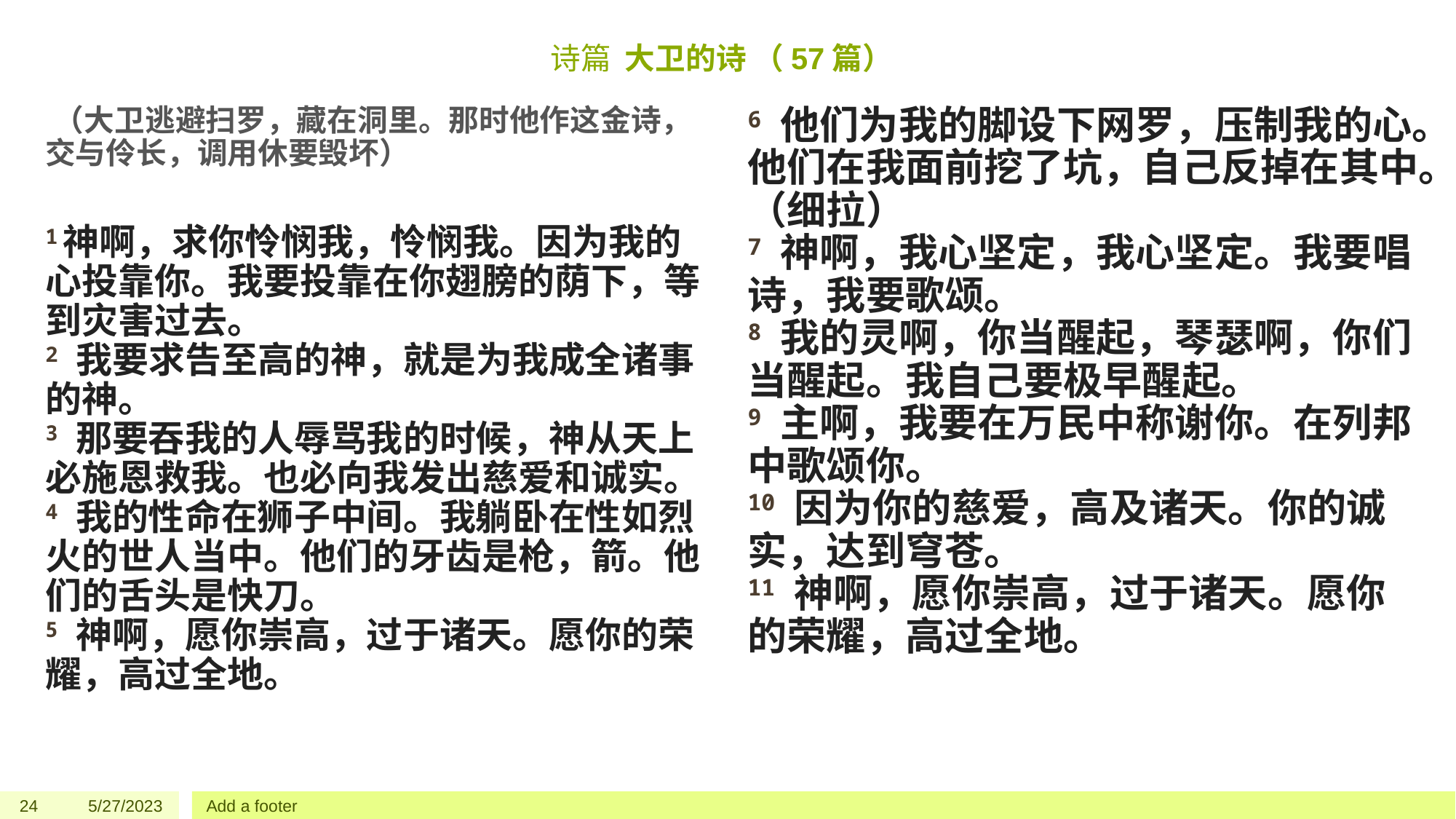

# 诗篇  大卫的诗 （57篇）
 （大卫逃避扫罗，藏在洞里。那时他作这金诗，交与伶长，调用休要毁坏）

1神啊，求你怜悯我，怜悯我。因为我的心投靠你。我要投靠在你翅膀的荫下，等到灾害过去。
2 我要求告至高的神，就是为我成全诸事的神。
3 那要吞我的人辱骂我的时候，神从天上必施恩救我。也必向我发出慈爱和诚实。
4 我的性命在狮子中间。我躺卧在性如烈火的世人当中。他们的牙齿是枪，箭。他们的舌头是快刀。
5 神啊，愿你崇高，过于诸天。愿你的荣耀，高过全地。
6 他们为我的脚设下网罗，压制我的心。他们在我面前挖了坑，自己反掉在其中。（细拉）
7 神啊，我心坚定，我心坚定。我要唱诗，我要歌颂。
8 我的灵啊，你当醒起，琴瑟啊，你们当醒起。我自己要极早醒起。
9 主啊，我要在万民中称谢你。在列邦中歌颂你。
10 因为你的慈爱，高及诸天。你的诚实，达到穹苍。
11 神啊，愿你崇高，过于诸天。愿你的荣耀，高过全地。

24
5/27/2023
Add a footer